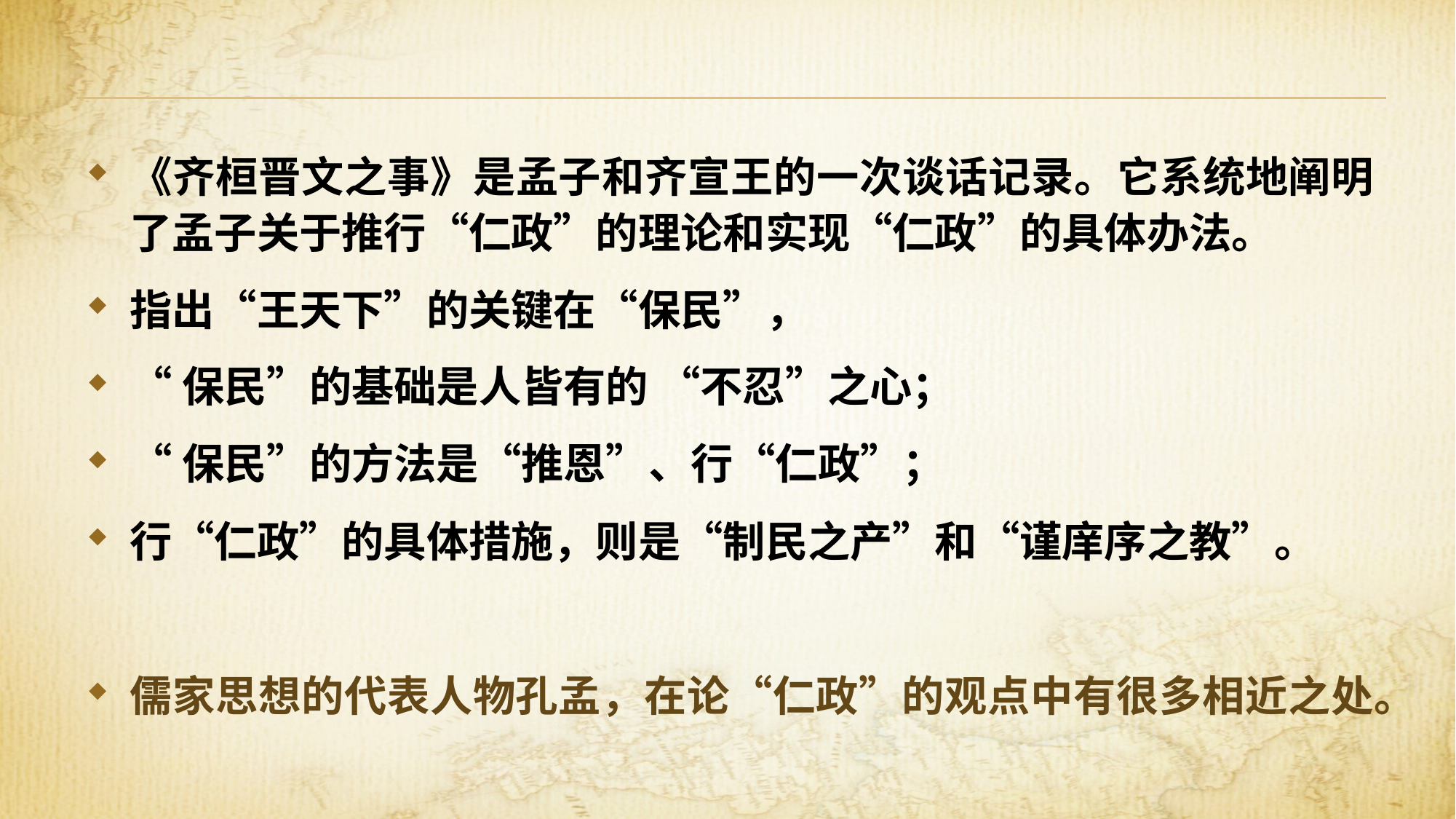

#
《齐桓晋文之事》是孟子和齐宣王的一次谈话记录。它系统地阐明了孟子关于推行“仁政”的理论和实现“仁政”的具体办法。
指出“王天下”的关键在“保民”，
“保民”的基础是人皆有的 “不忍”之心；
“保民”的方法是“推恩”、行“仁政”；
行“仁政”的具体措施，则是“制民之产”和“谨庠序之教”。

儒家思想的代表人物孔孟，在论“仁政”的观点中有很多相近之处。